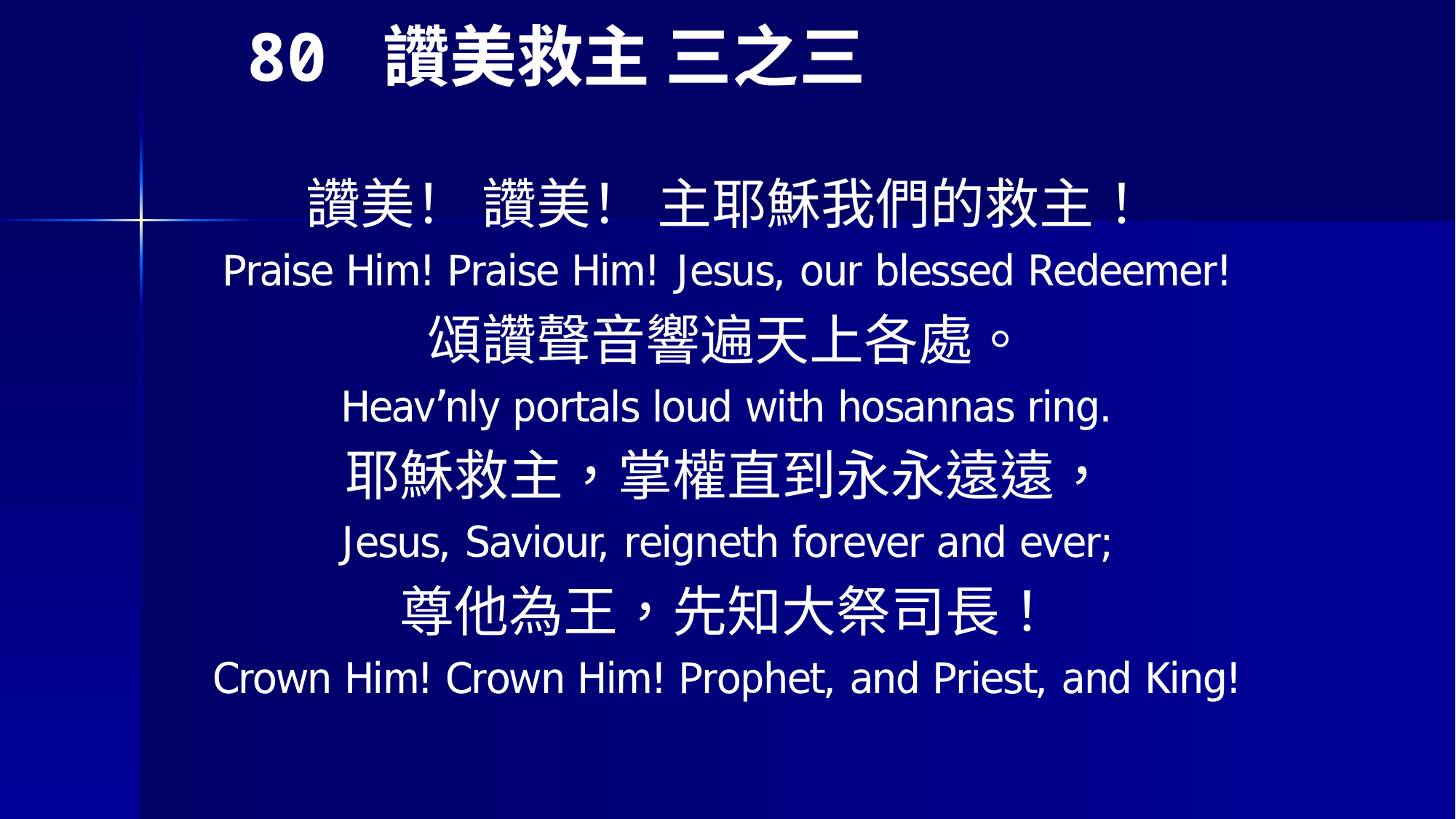

# 80 讚美救主 三之三
讚美！ 讚美！ 主耶穌我們的救主！
Praise Him! Praise Him! Jesus, our blessed Redeemer!
頌讚聲音響遍天上各處。
Heav’nly portals loud with hosannas ring.
耶穌救主，掌權直到永永遠遠，
Jesus, Saviour, reigneth forever and ever;
尊他為王，先知大祭司長！
Crown Him! Crown Him! Prophet, and Priest, and King!